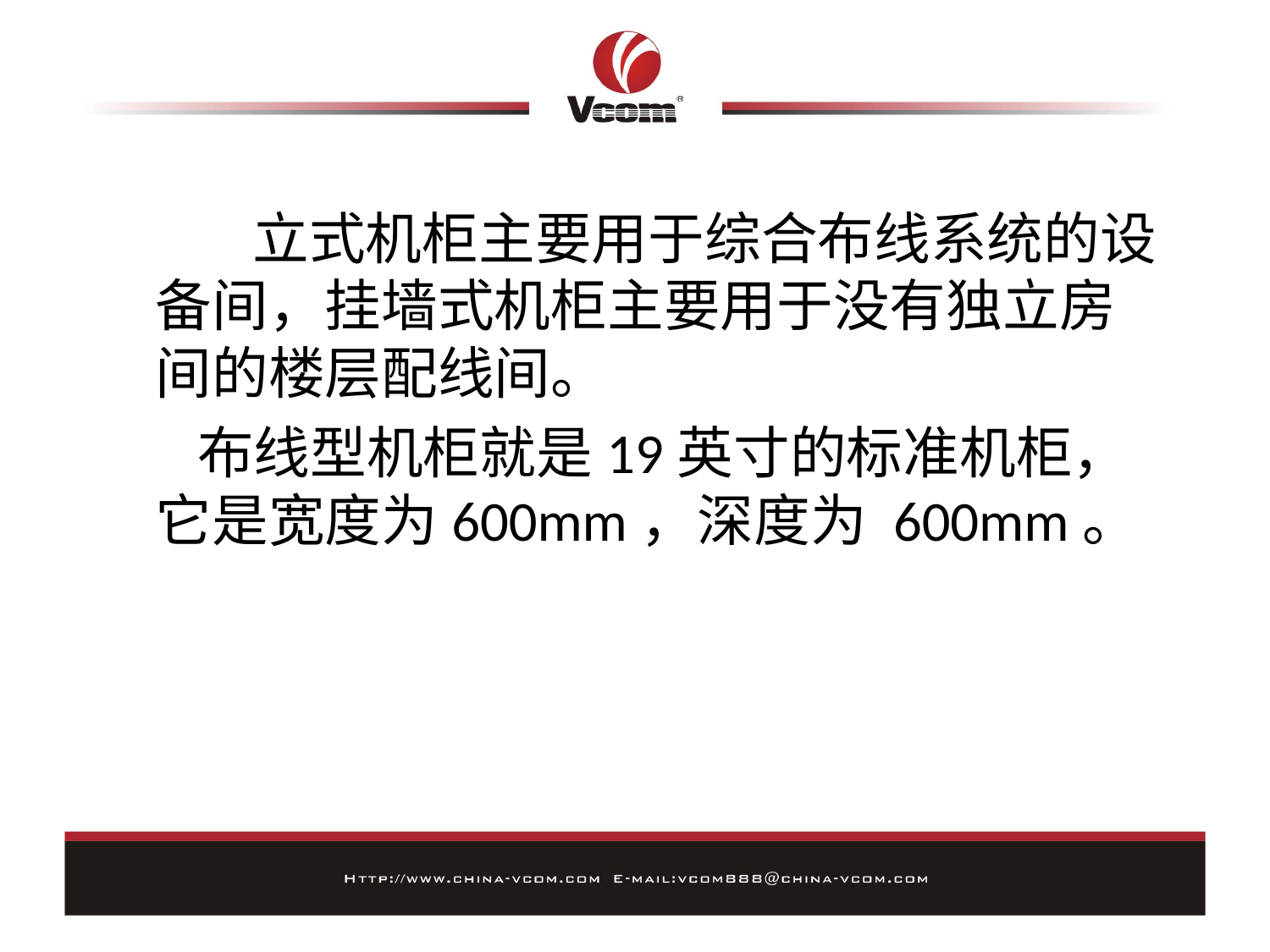

#
　       立式机柜主要用于综合布线系统的设备间，挂墙式机柜主要用于没有独立房间的楼层配线间。
      布线型机柜就是19英寸的标准机柜，它是宽度为600mm，深度为 600mm。